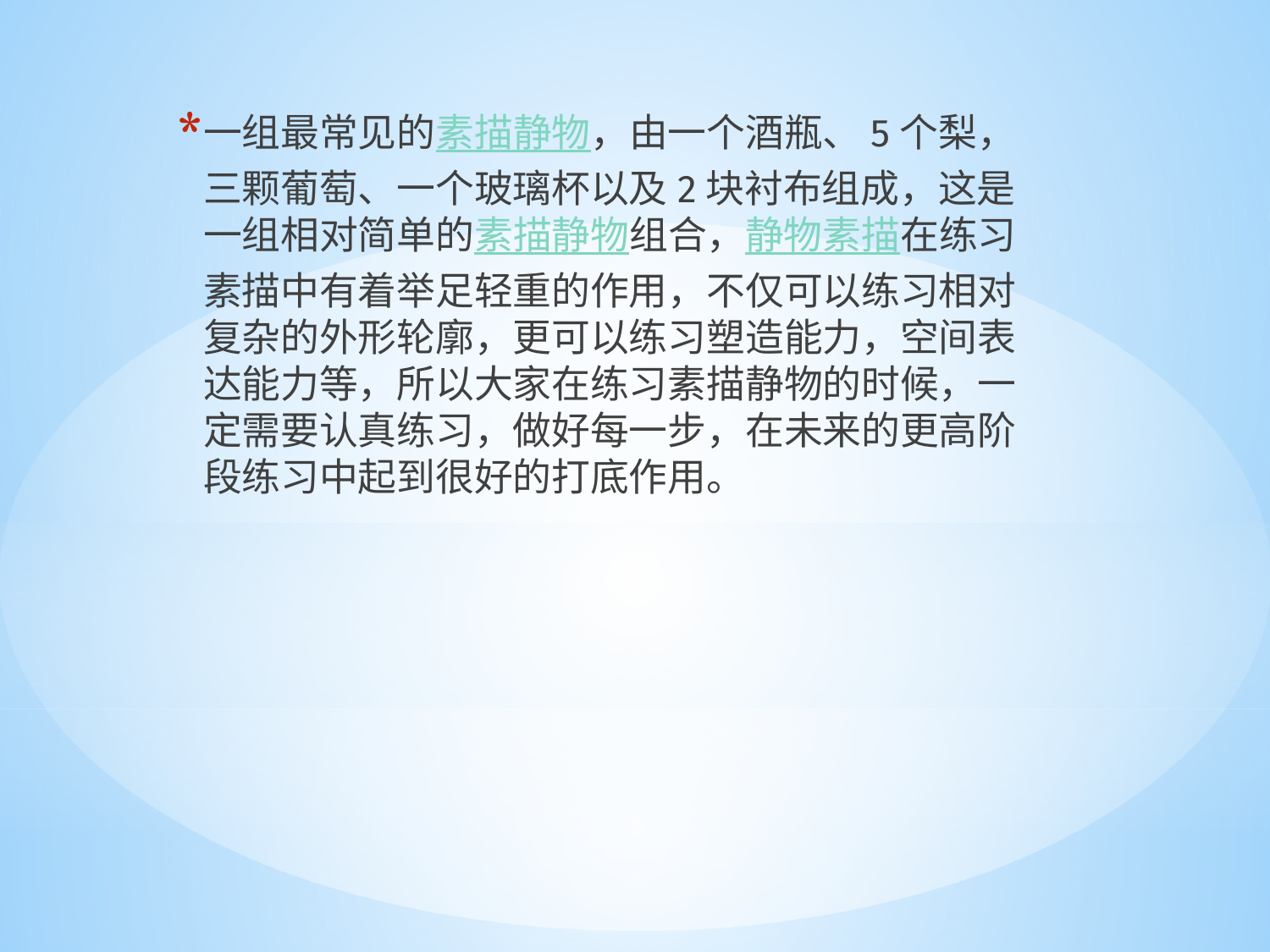

一组最常见的素描静物，由一个酒瓶、5个梨，三颗葡萄、一个玻璃杯以及2块衬布组成，这是一组相对简单的素描静物组合，静物素描在练习素描中有着举足轻重的作用，不仅可以练习相对复杂的外形轮廓，更可以练习塑造能力，空间表达能力等，所以大家在练习素描静物的时候，一定需要认真练习，做好每一步，在未来的更高阶段练习中起到很好的打底作用。

#